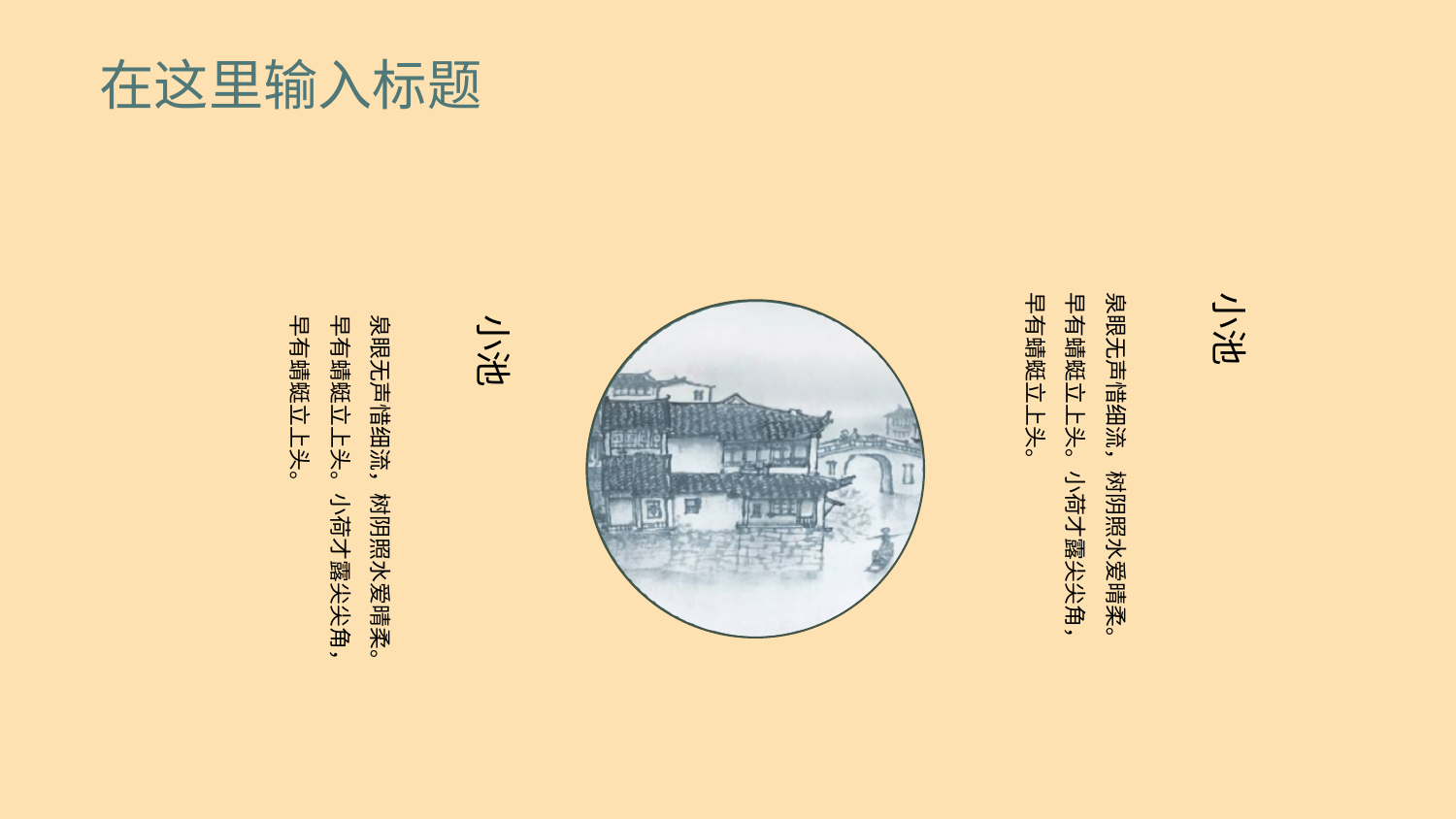

小池

泉眼无声惜细流，树阴照水爱晴柔。
早有蜻蜓立上头。小荷才露尖尖角，
早有蜻蜓立上头。

小池

泉眼无声惜细流，树阴照水爱晴柔。
早有蜻蜓立上头。小荷才露尖尖角，
早有蜻蜓立上头。